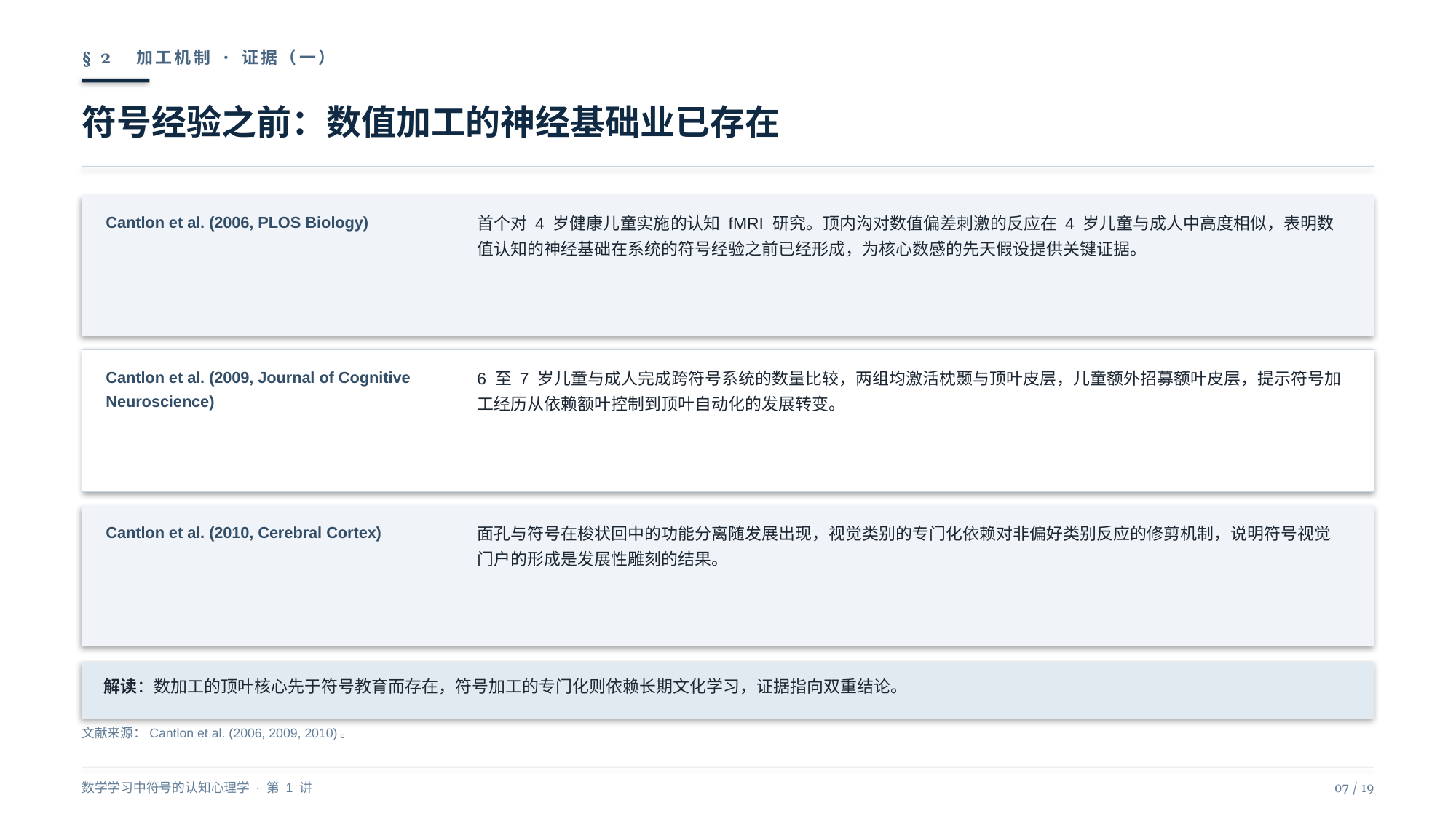

§ 2　加工机制 · 证据（一）

符号经验之前：数值加工的神经基础业已存在

Cantlon et al. (2006, PLOS Biology)
首个对 4 岁健康儿童实施的认知 fMRI 研究。顶内沟对数值偏差刺激的反应在 4 岁儿童与成人中高度相似，表明数值认知的神经基础在系统的符号经验之前已经形成，为核心数感的先天假设提供关键证据。

Cantlon et al. (2009, Journal of Cognitive Neuroscience)
6 至 7 岁儿童与成人完成跨符号系统的数量比较，两组均激活枕颞与顶叶皮层，儿童额外招募额叶皮层，提示符号加工经历从依赖额叶控制到顶叶自动化的发展转变。

Cantlon et al. (2010, Cerebral Cortex)
面孔与符号在梭状回中的功能分离随发展出现，视觉类别的专门化依赖对非偏好类别反应的修剪机制，说明符号视觉门户的形成是发展性雕刻的结果。

解读：数加工的顶叶核心先于符号教育而存在，符号加工的专门化则依赖长期文化学习，证据指向双重结论。
文献来源：Cantlon et al. (2006, 2009, 2010)。

数学学习中符号的认知心理学 · 第 1 讲
07 / 19